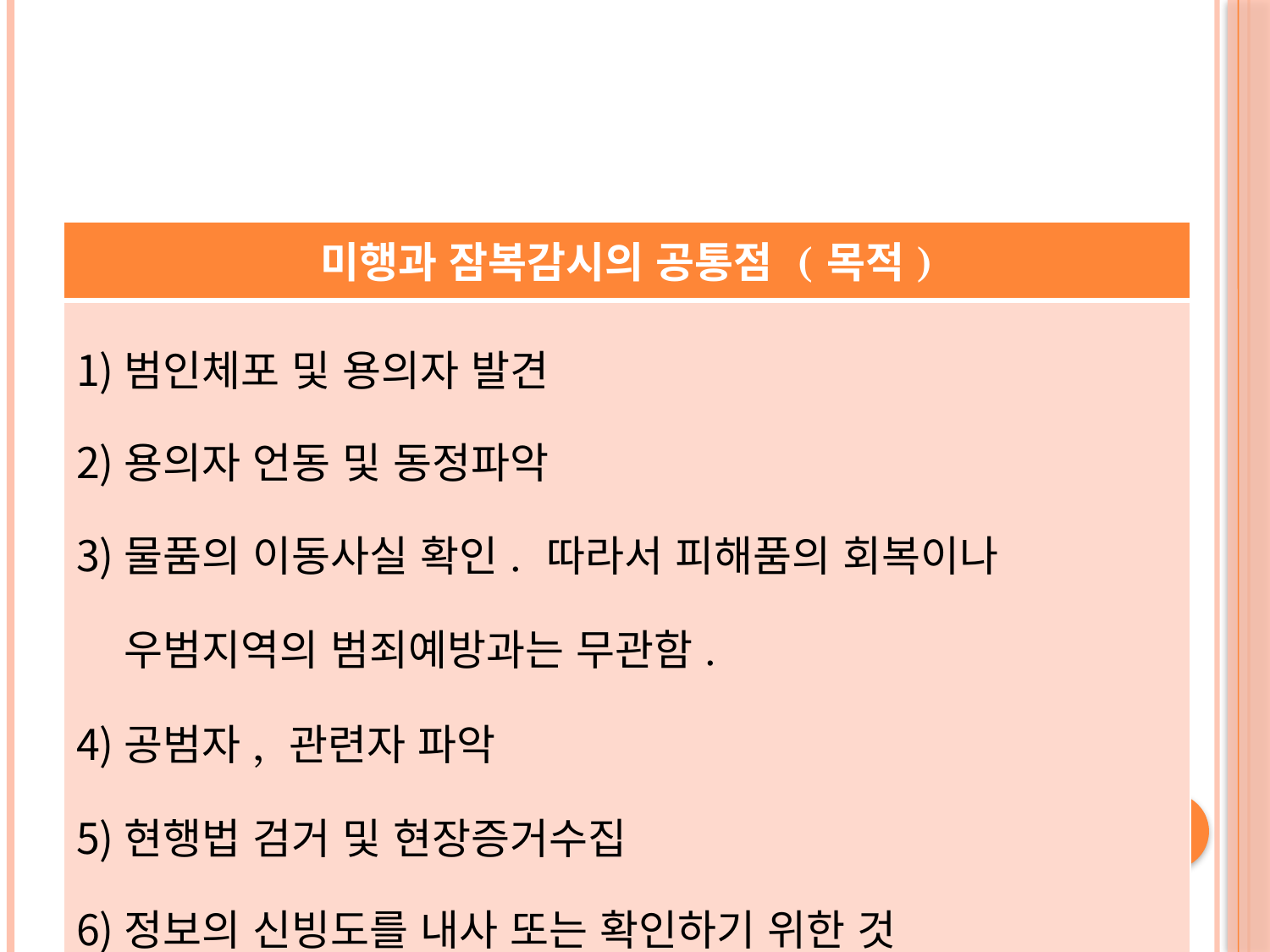

#
| 미행과 잠복감시의 공통점 (목적) |
| --- |
| 범인체포 및 용의자 발견 용의자 언동 및 동정파악 물품의 이동사실 확인. 따라서 피해품의 회복이나 우범지역의 범죄예방과는 무관함. 공범자, 관련자 파악 현행법 검거 및 현장증거수집 정보의 신빙도를 내사 또는 확인하기 위한 것 |